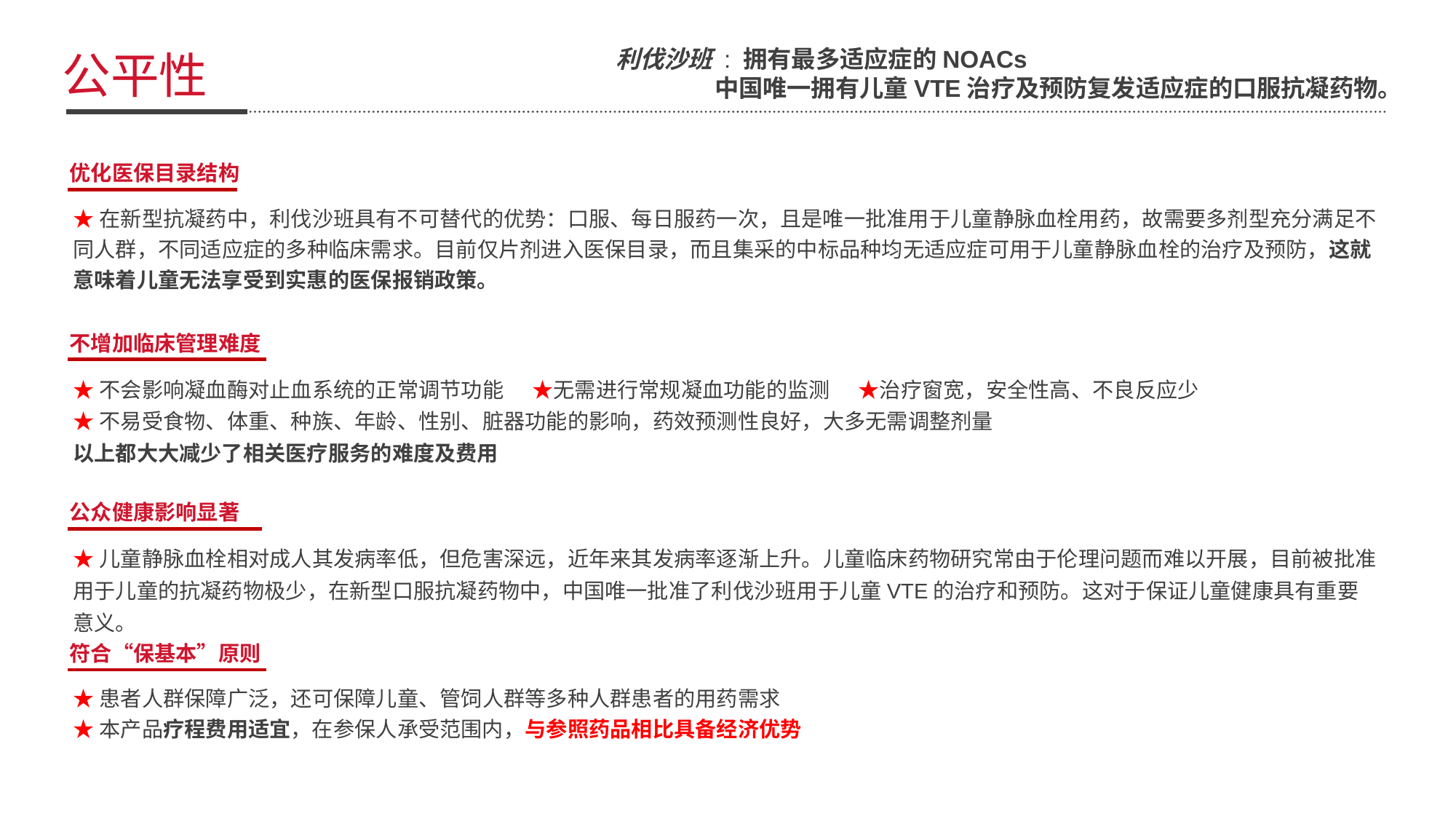

利伐沙班 : 拥有最多适应症的NOACs
                 中国唯一拥有儿童VTE治疗及预防复发适应症的口服抗凝药物。
公平性
优化医保目录结构
★在新型抗凝药中，利伐沙班具有不可替代的优势：口服、每日服药一次，且是唯一批准用于儿童静脉血栓用药，故需要多剂型充分满足不同人群，不同适应症的多种临床需求。目前仅片剂进入医保目录，而且集采的中标品种均无适应症可用于儿童静脉血栓的治疗及预防，这就意味着儿童无法享受到实惠的医保报销政策。
不增加临床管理难度
★不会影响凝血酶对止血系统的正常调节功能      ★无需进行常规凝血功能的监测      ★治疗窗宽，安全性高、不良反应少
★不易受食物、体重、种族、年龄、性别、脏器功能的影响，药效预测性良好，大多无需调整剂量
以上都大大减少了相关医疗服务的难度及费用
公众健康影响显著
★儿童静脉血栓相对成人其发病率低，但危害深远，近年来其发病率逐渐上升。儿童临床药物研究常由于伦理问题而难以开展，目前被批准用于儿童的抗凝药物极少，在新型口服抗凝药物中，中国唯一批准了利伐沙班用于儿童VTE的治疗和预防。这对于保证儿童健康具有重要意义。
符合“保基本”原则
★患者人群保障广泛，还可保障儿童、管饲人群等多种人群患者的用药需求
★本产品疗程费用适宜，在参保人承受范围内，与参照药品相比具备经济优势